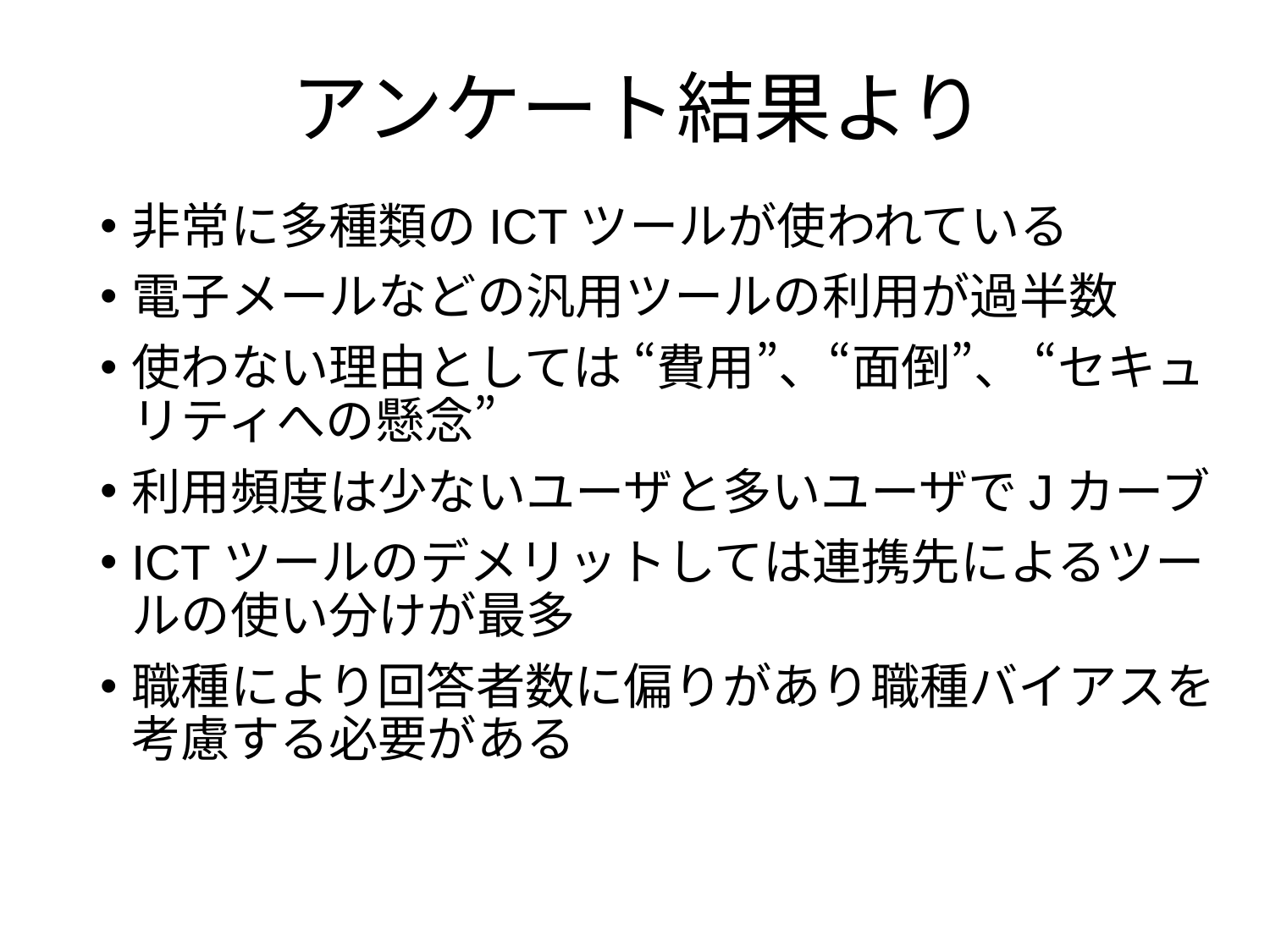

# アンケート結果より
非常に多種類のICTツールが使われている
電子メールなどの汎用ツールの利用が過半数
使わない理由としては “費用”、“面倒”、 “セキュリティへの懸念”
利用頻度は少ないユーザと多いユーザでJカーブ
ICTツールのデメリットしては連携先によるツールの使い分けが最多
職種により回答者数に偏りがあり職種バイアスを考慮する必要がある